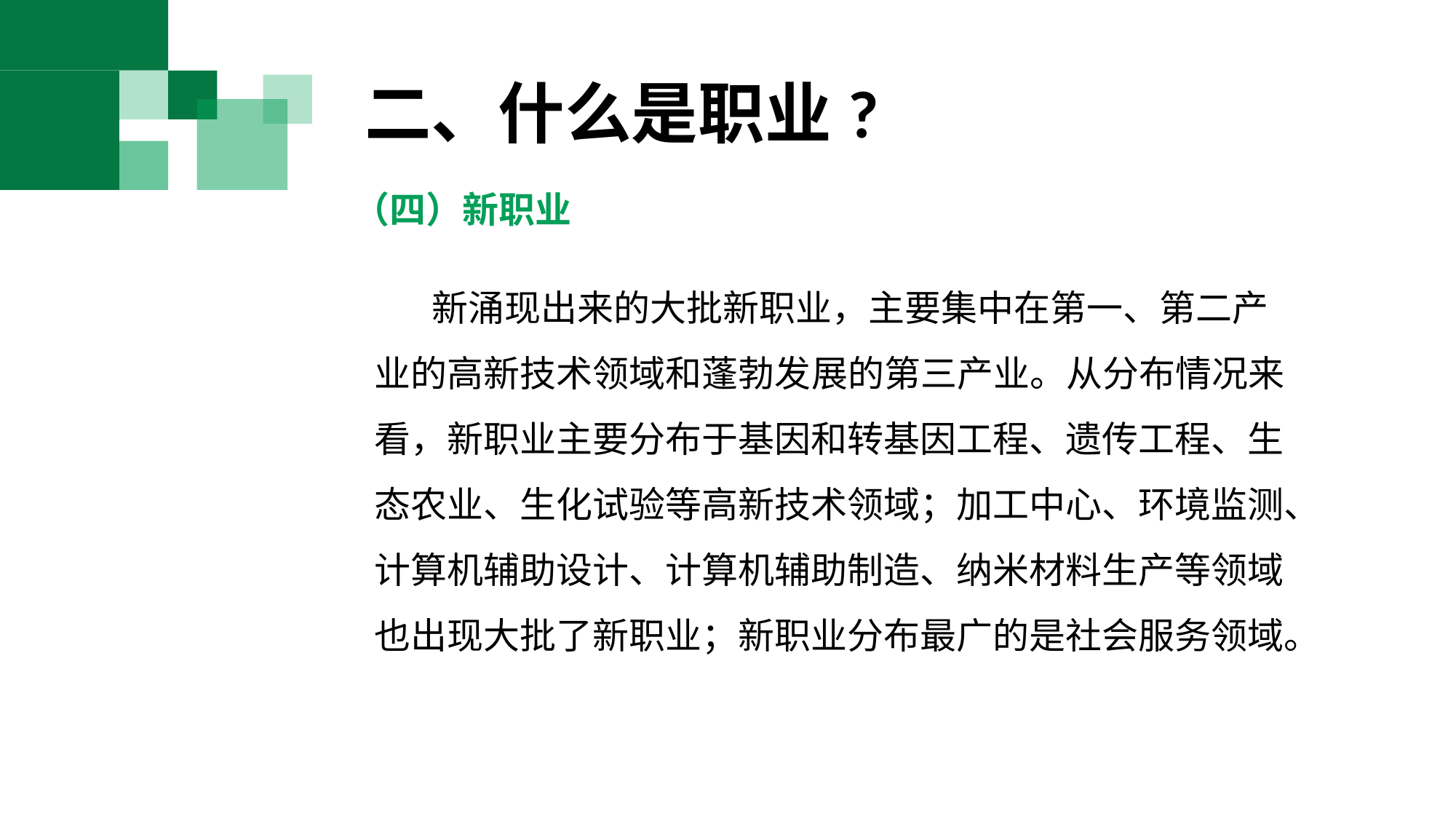

二、什么是职业?

（四）新职业
  新涌现出来的大批新职业，主要集中在第一、第二产业的高新技术领域和蓬勃发展的第三产业。从分布情况来看，新职业主要分布于基因和转基因工程、遗传工程、生态农业、生化试验等高新技术领域；加工中心、环境监测、计算机辅助设计、计算机辅助制造、纳米材料生产等领域也出现大批了新职业；新职业分布最广的是社会服务领域。